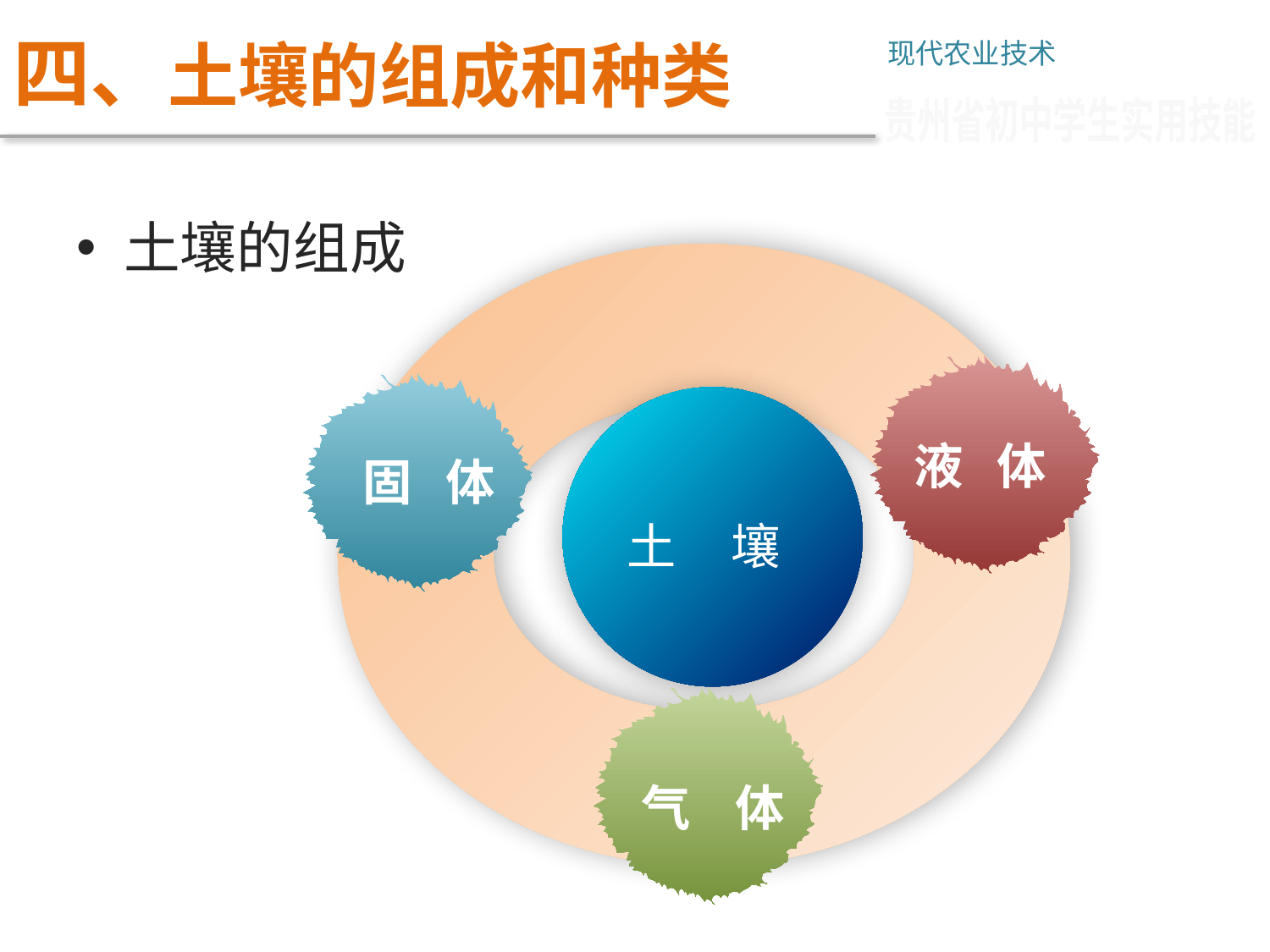

# 四、土壤的组成和种类
现代农业技术
贵州省初中学生实用技能
土壤的组成

液   体

固   体

土     壤

气    体
固 体